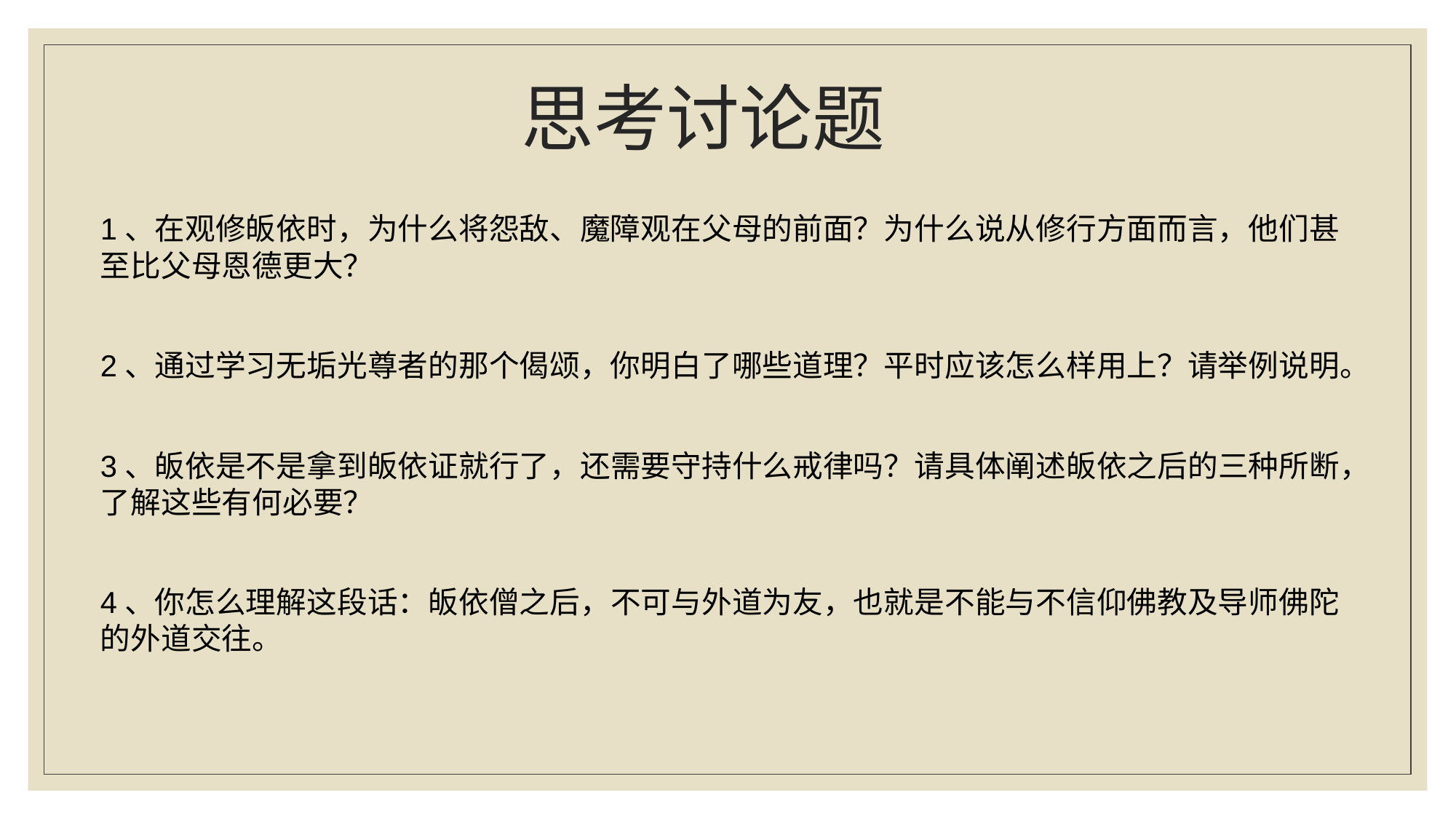

# 思考讨论题
1、在观修皈依时，为什么将怨敌、魔障观在父母的前面？为什么说从修行方面而言，他们甚至比父母恩德更大？

2、通过学习无垢光尊者的那个偈颂，你明白了哪些道理？平时应该怎么样用上？请举例说明。

3、皈依是不是拿到皈依证就行了，还需要守持什么戒律吗？请具体阐述皈依之后的三种所断，了解这些有何必要？

4、你怎么理解这段话：皈依僧之后，不可与外道为友，也就是不能与不信仰佛教及导师佛陀的外道交往。